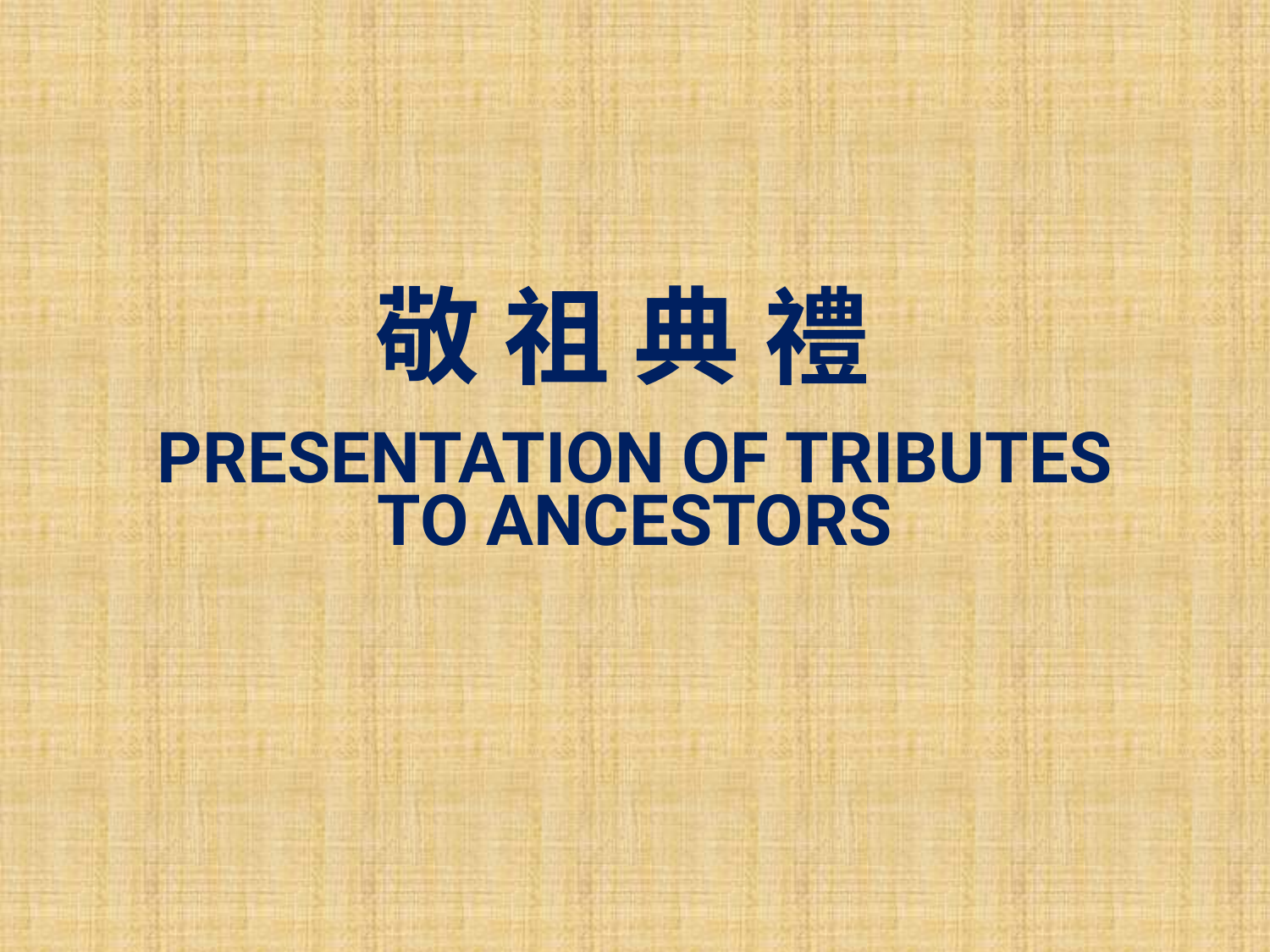

敬 祖 典 禮
PRESENTATION OF TRIBUTES TO ANCESTORS